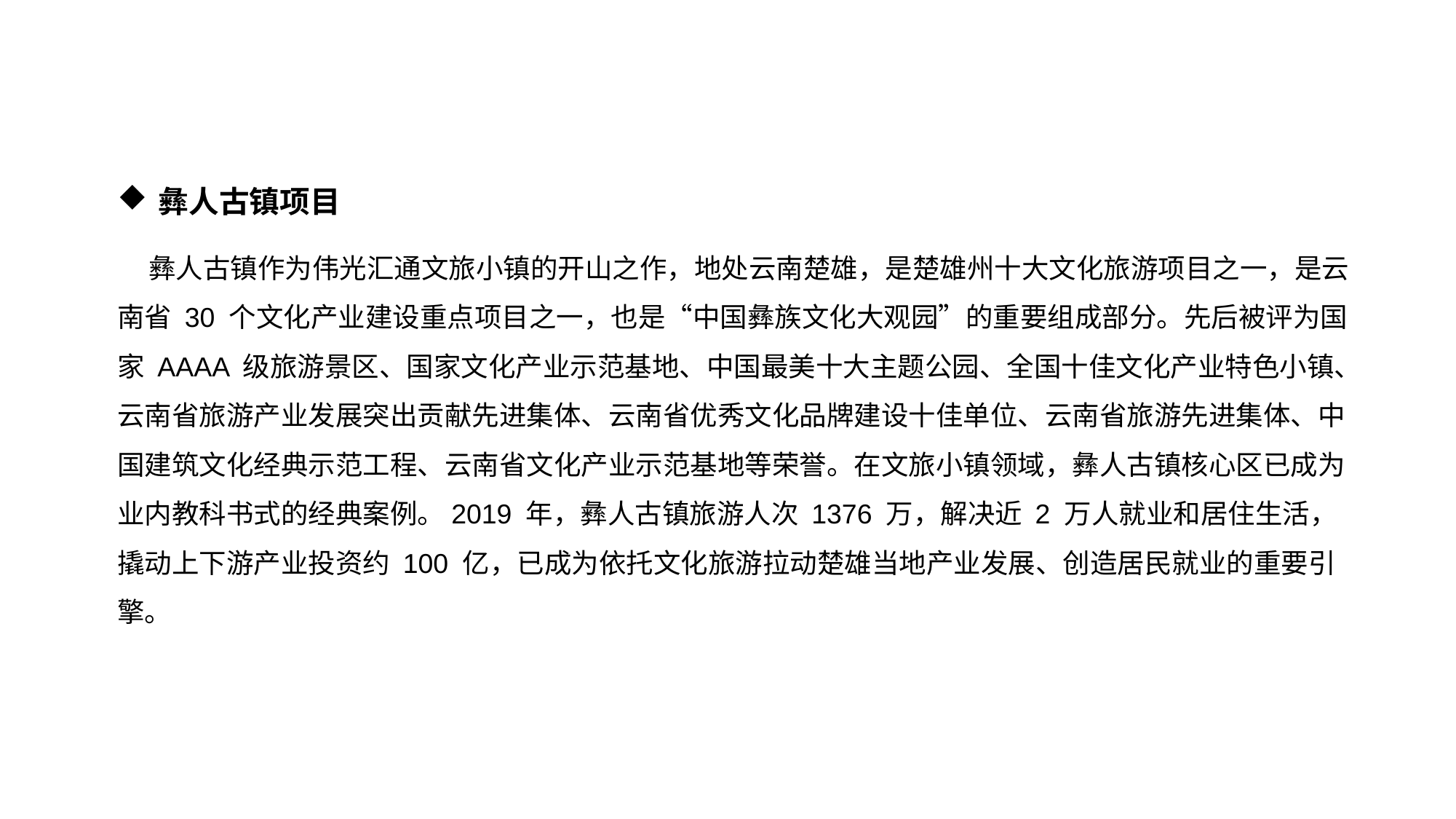

彝人古镇项目
    彝人古镇作为伟光汇通文旅小镇的开山之作，地处云南楚雄，是楚雄州十大文化旅游项目之一，是云南省 30 个文化产业建设重点项目之一，也是“中国彝族文化大观园”的重要组成部分。先后被评为国家 AAAA 级旅游景区、国家文化产业示范基地、中国最美十大主题公园、全国十佳文化产业特色小镇、云南省旅游产业发展突出贡献先进集体、云南省优秀文化品牌建设十佳单位、云南省旅游先进集体、中国建筑文化经典示范工程、云南省文化产业示范基地等荣誉。在文旅小镇领域，彝人古镇核心区已成为业内教科书式的经典案例。2019 年，彝人古镇旅游人次 1376 万，解决近 2 万人就业和居住生活，撬动上下游产业投资约 100 亿，已成为依托文化旅游拉动楚雄当地产业发展、创造居民就业的重要引擎。